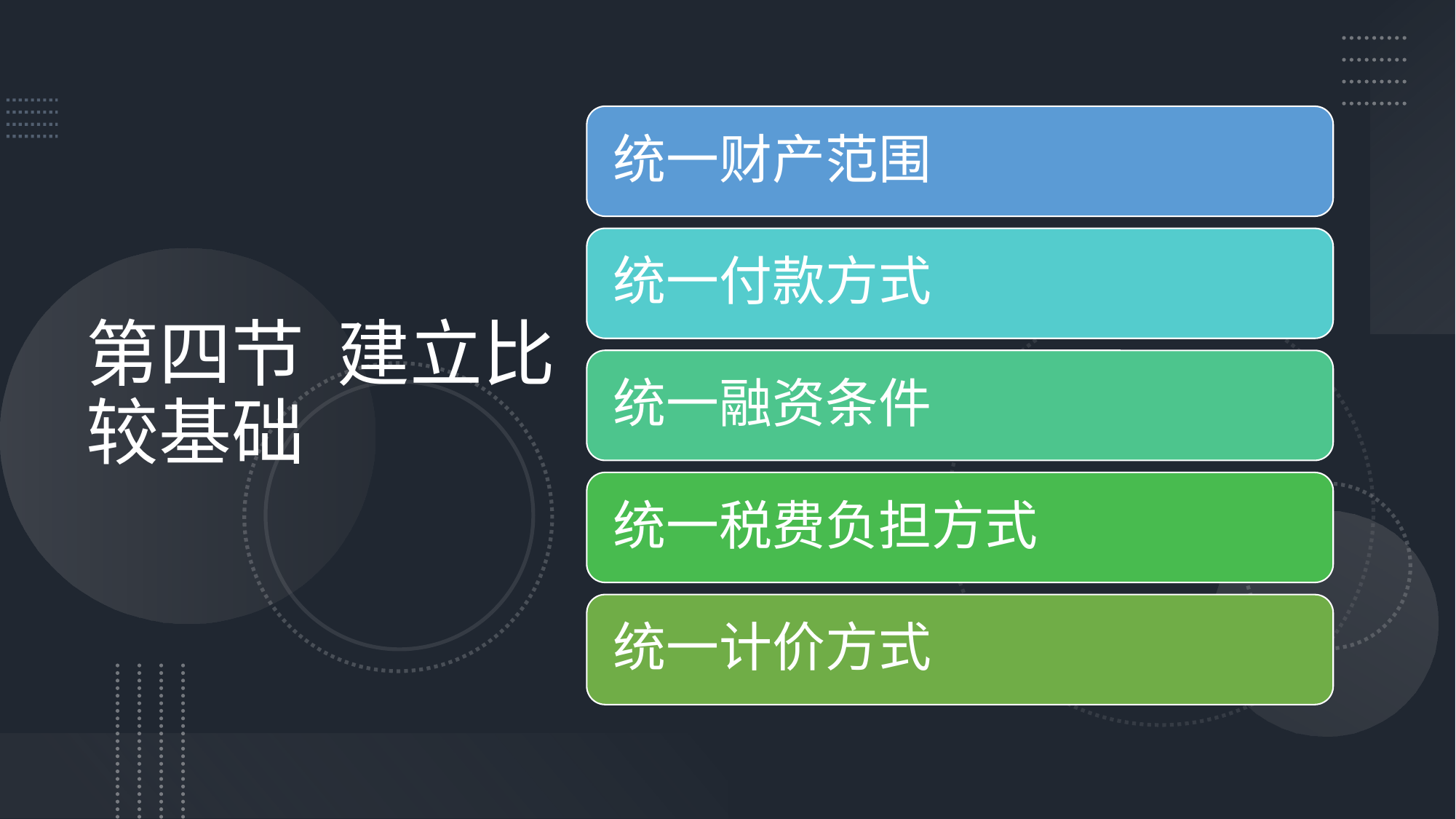

# 第四节  建立比较基础
统一财产范围
统一付款方式
统一融资条件
统一税费负担方式
统一计价方式